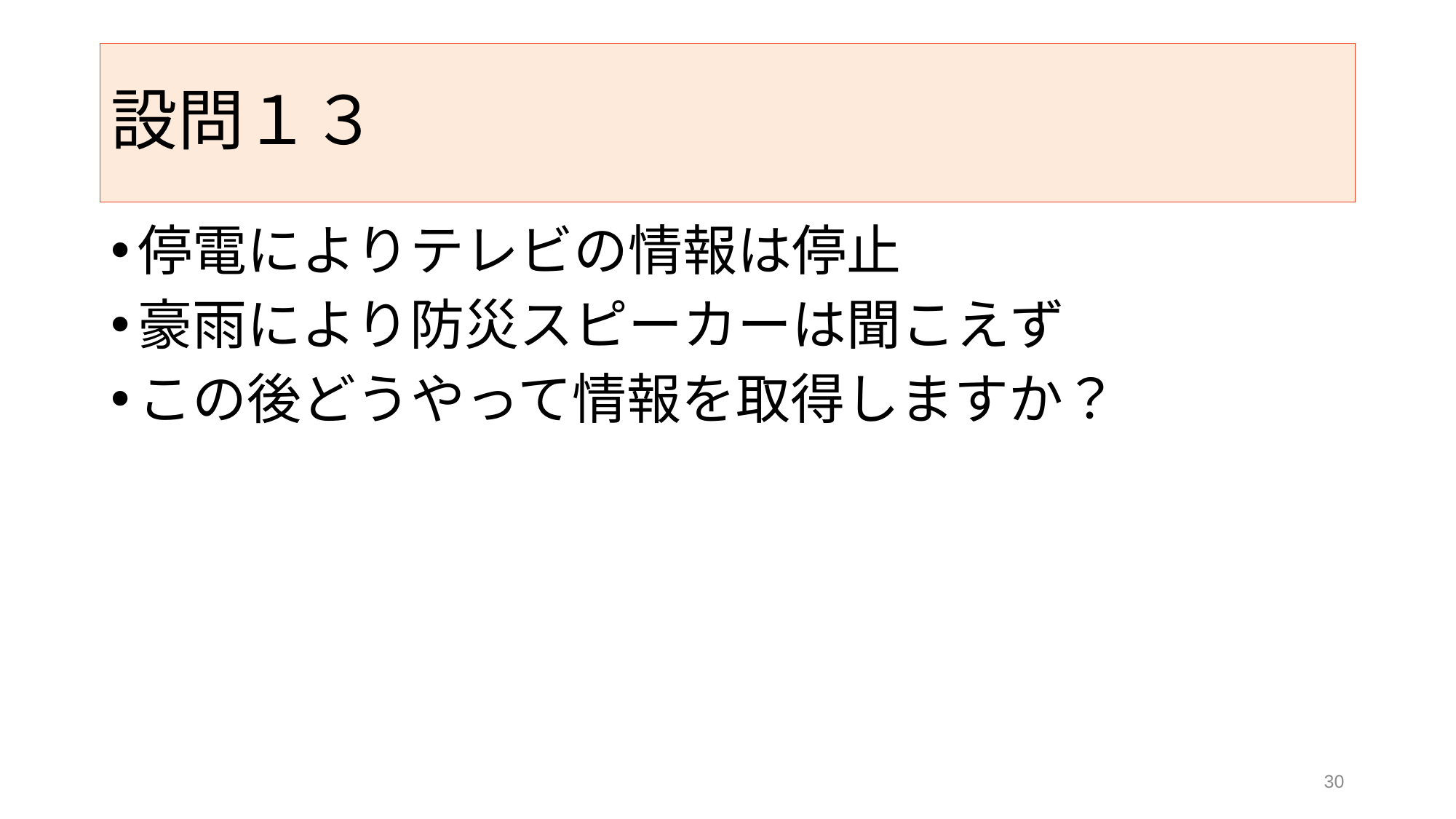

# 設問１３
停電によりテレビの情報は停止
豪雨により防災スピーカーは聞こえず
この後どうやって情報を取得しますか？
30